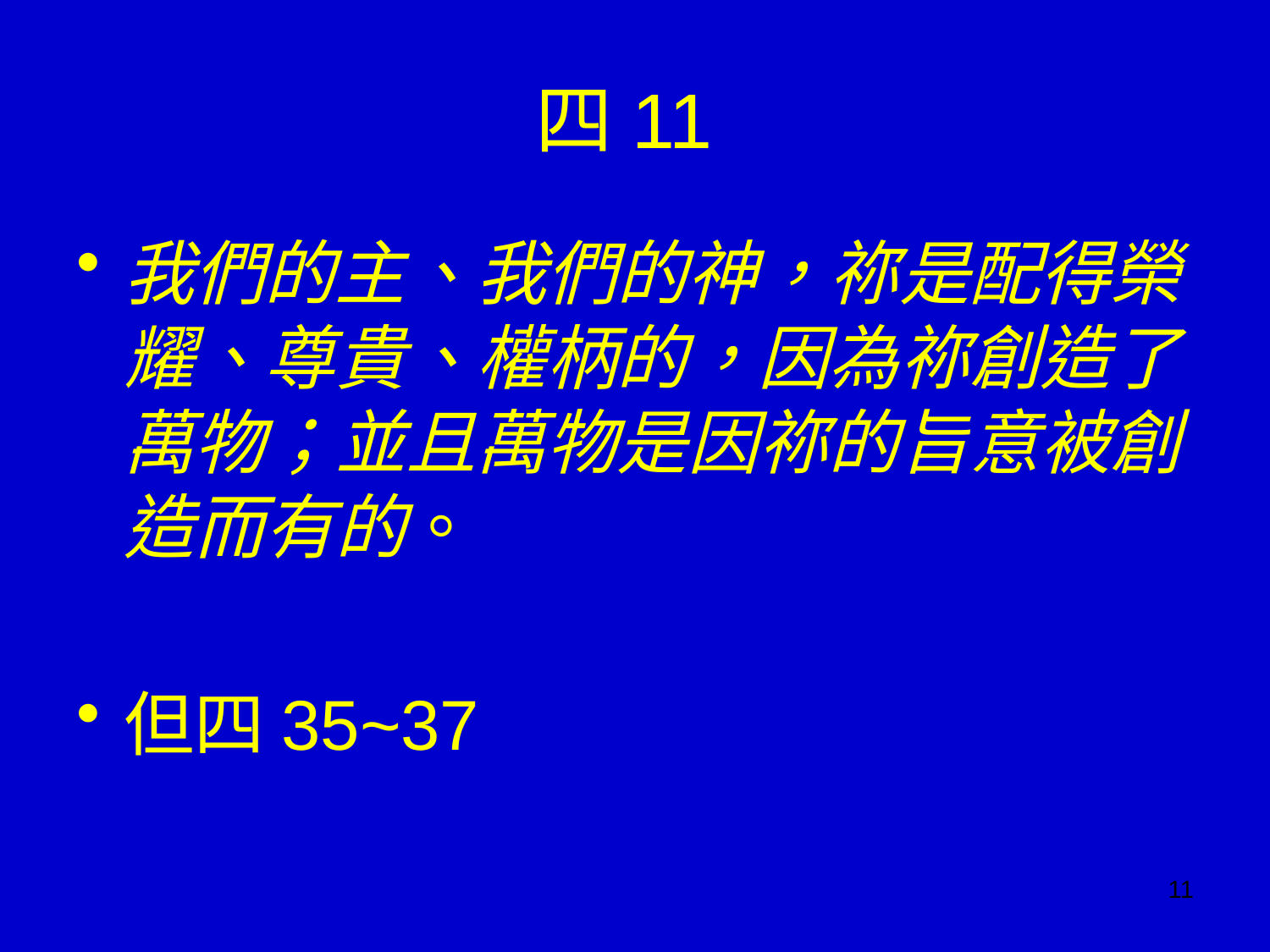

# 四11
我們的主、我們的神，祢是配得榮耀、尊貴、權柄的，因為祢創造了萬物；並且萬物是因祢的旨意被創造而有的。

但四35~37
11